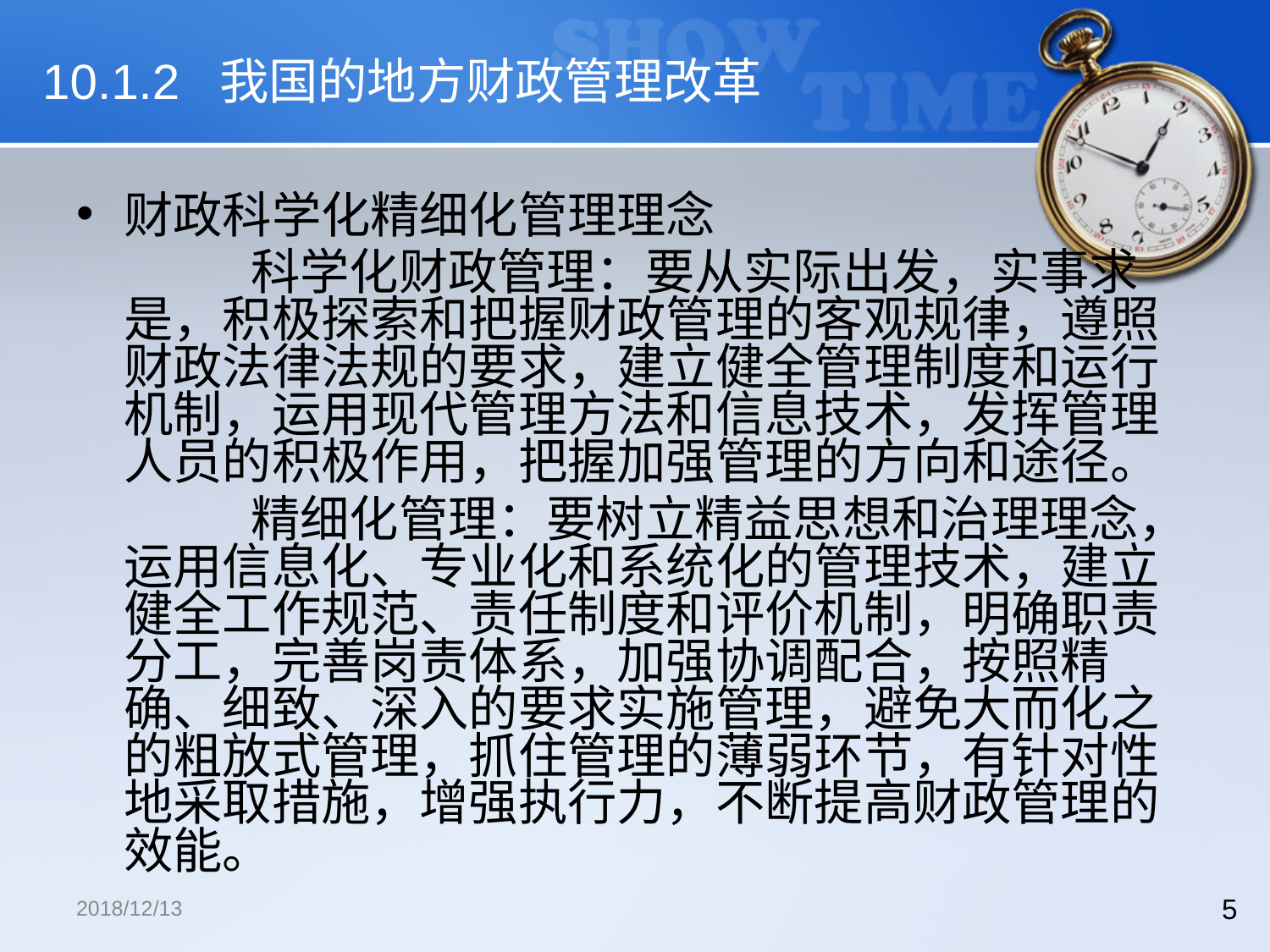

# 10.1.2  我国的地方财政管理改革
财政科学化精细化管理理念
		科学化财政管理：要从实际出发，实事求是，积极探索和把握财政管理的客观规律，遵照财政法律法规的要求，建立健全管理制度和运行机制，运用现代管理方法和信息技术，发挥管理人员的积极作用，把握加强管理的方向和途径。
		精细化管理：要树立精益思想和治理理念，运用信息化、专业化和系统化的管理技术，建立健全工作规范、责任制度和评价机制，明确职责分工，完善岗责体系，加强协调配合，按照精确、细致、深入的要求实施管理，避免大而化之的粗放式管理，抓住管理的薄弱环节，有针对性地采取措施，增强执行力，不断提高财政管理的效能。
2018/12/13
5